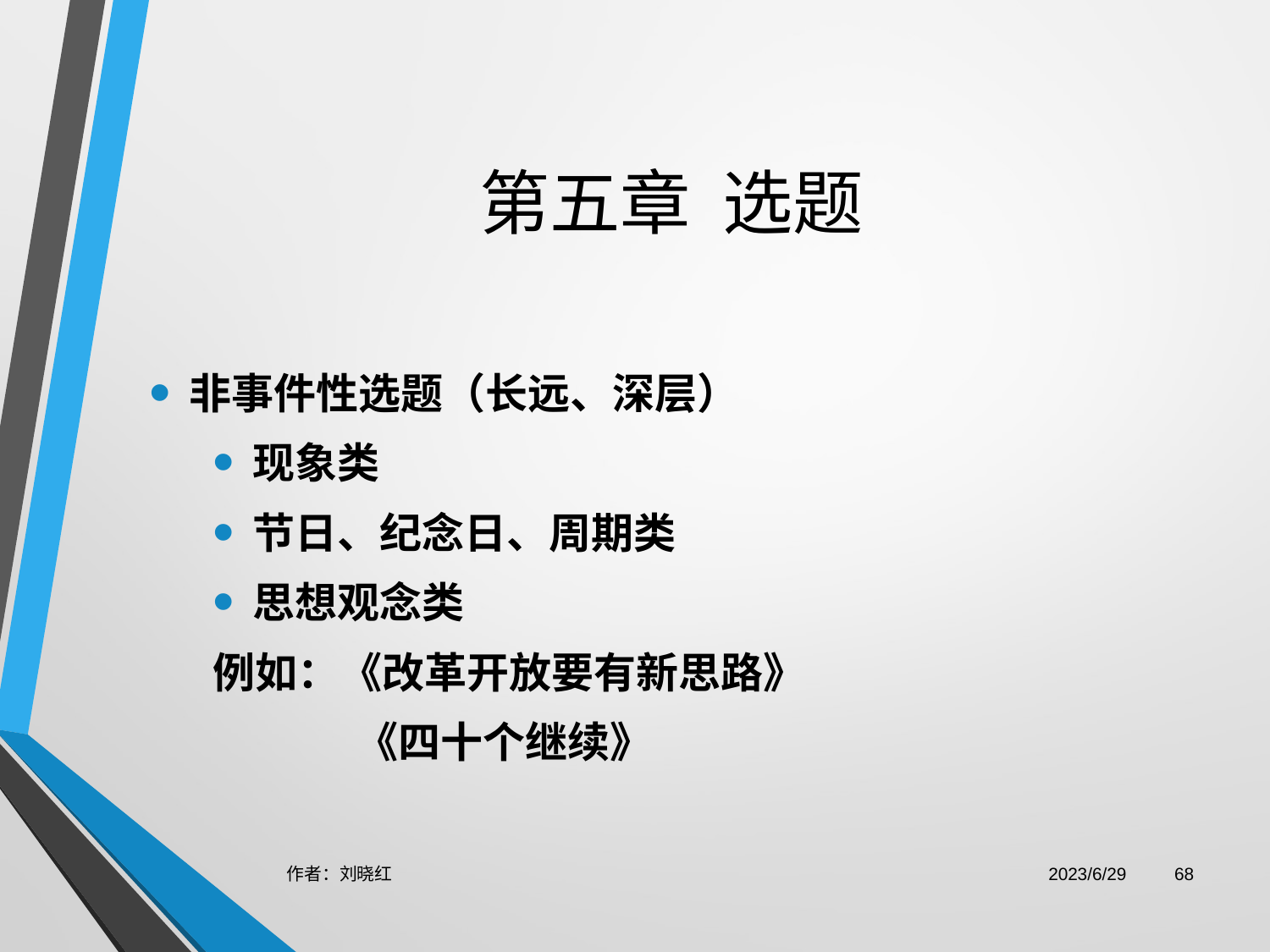

# 第五章  选题
非事件性选题（长远、深层）
现象类
节日、纪念日、周期类
思想观念类
例如：《改革开放要有新思路》
              《四十个继续》

作者：刘晓红
2023/6/29
68